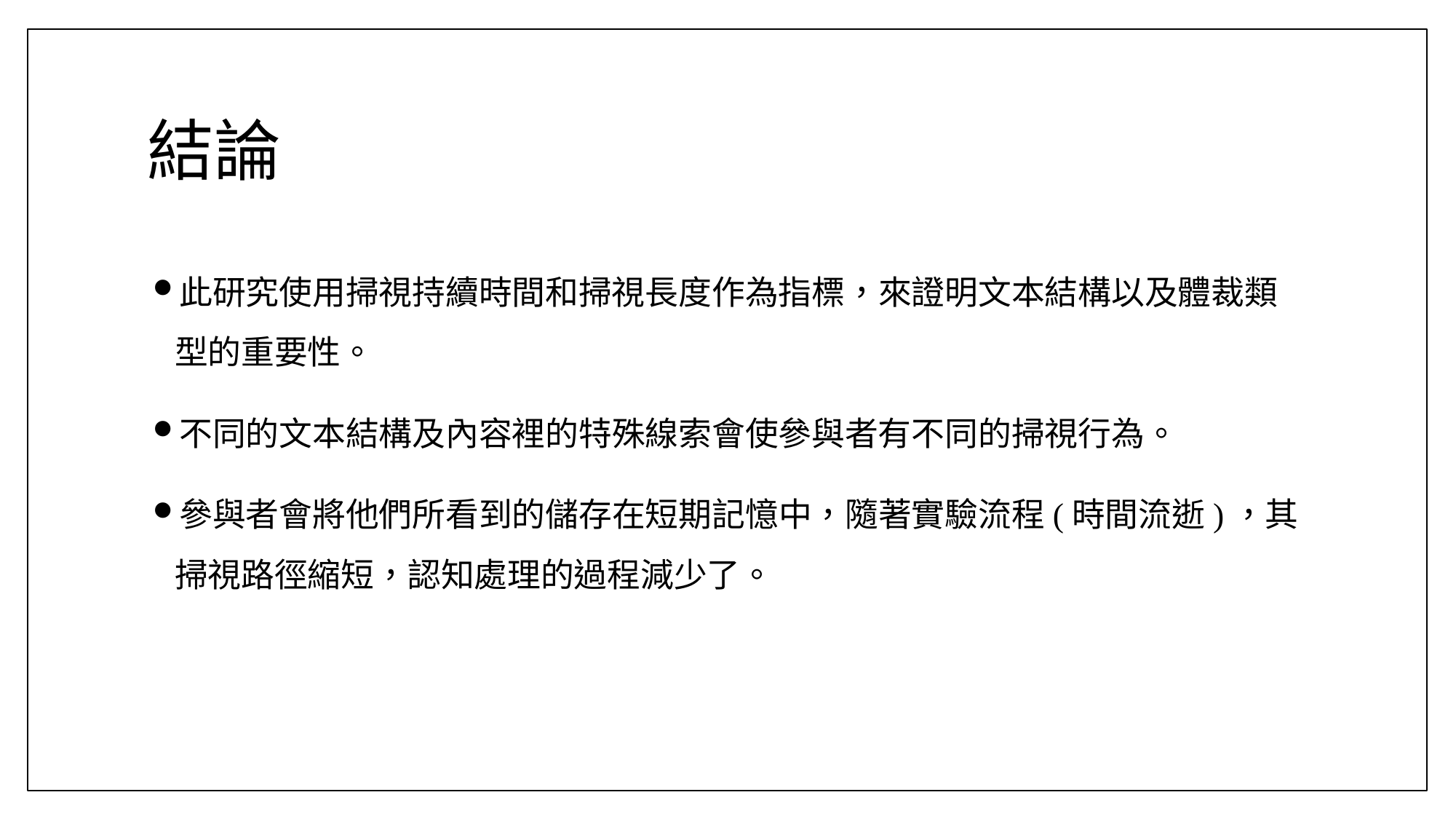

# 結論
此研究使用掃視持續時間和掃視長度作為指標，來證明文本結構以及體裁類型的重要性。
不同的文本結構及內容裡的特殊線索會使參與者有不同的掃視行為。
參與者會將他們所看到的儲存在短期記憶中，隨著實驗流程(時間流逝)，其掃視路徑縮短，認知處理的過程減少了。